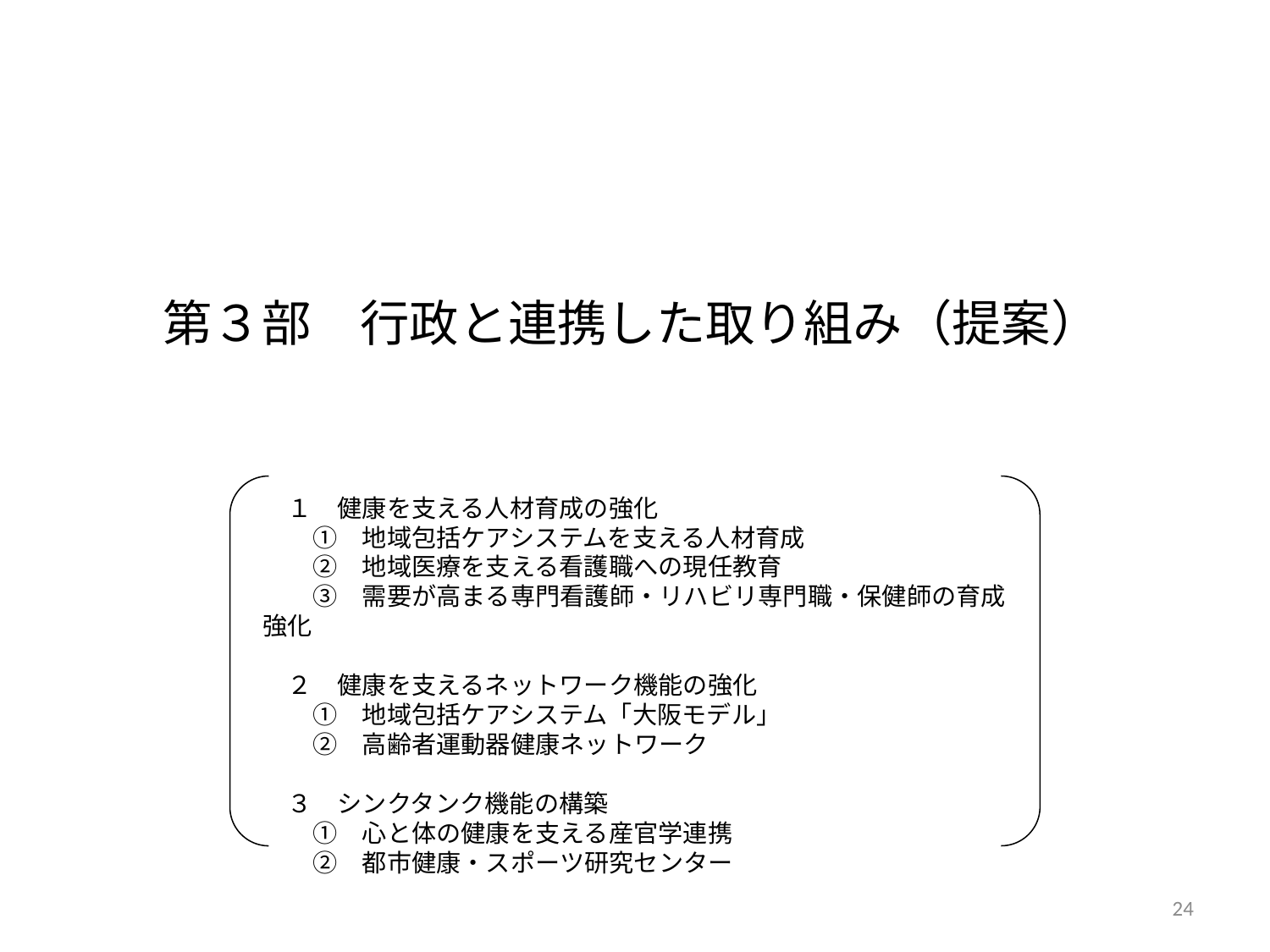

第３部　行政と連携した取り組み（提案）

　１　健康を支える人材育成の強化
　　①　地域包括ケアシステムを支える人材育成
　　②　地域医療を支える看護職への現任教育
　　③　需要が高まる専門看護師・リハビリ専門職・保健師の育成強化

　２　健康を支えるネットワーク機能の強化
　　①　地域包括ケアシステム「大阪モデル」
　　②　高齢者運動器健康ネットワーク

　３　シンクタンク機能の構築
　　①　心と体の健康を支える産官学連携
　　②　都市健康・スポーツ研究センター
24